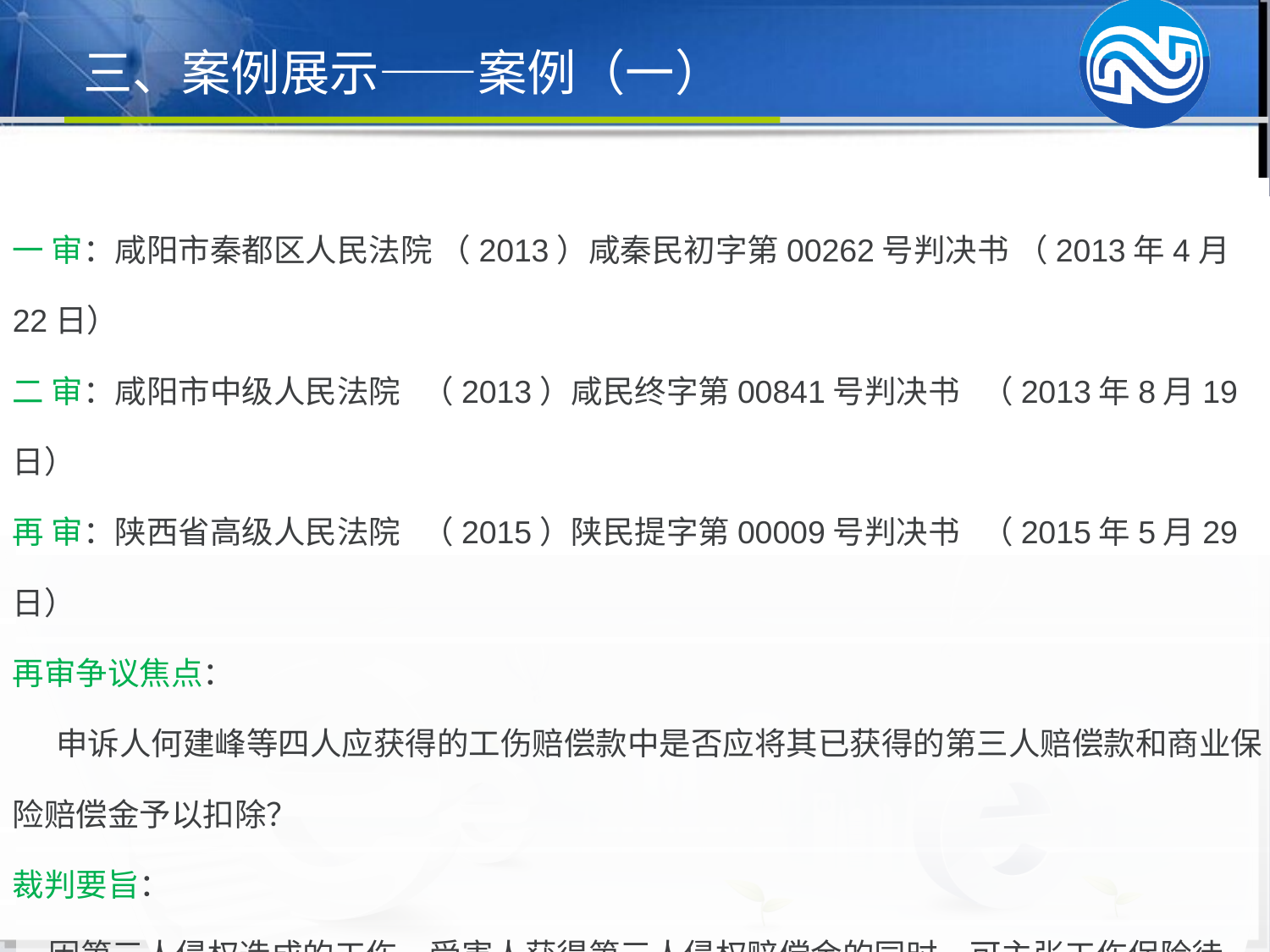

三、案例展示——案例（一）

一 审：咸阳市秦都区人民法院 （2013）咸秦民初字第00262号判决书 （2013年4月22日）
二 审：咸阳市中级人民法院   （2013）咸民终字第00841号判决书   （2013年8月19日）
再 审：陕西省高级人民法院   （2015）陕民提字第00009号判决书   （2015年5月29日）
再审争议焦点：
     申诉人何建峰等四人应获得的工伤赔偿款中是否应将其已获得的第三人赔偿款和商业保险赔偿金予以扣除？
裁判要旨：
    因第三人侵权造成的工伤，受害人获得第三人侵权赔偿金的同时，可主张工伤保险待遇，除医疗费外，二者可以兼得。